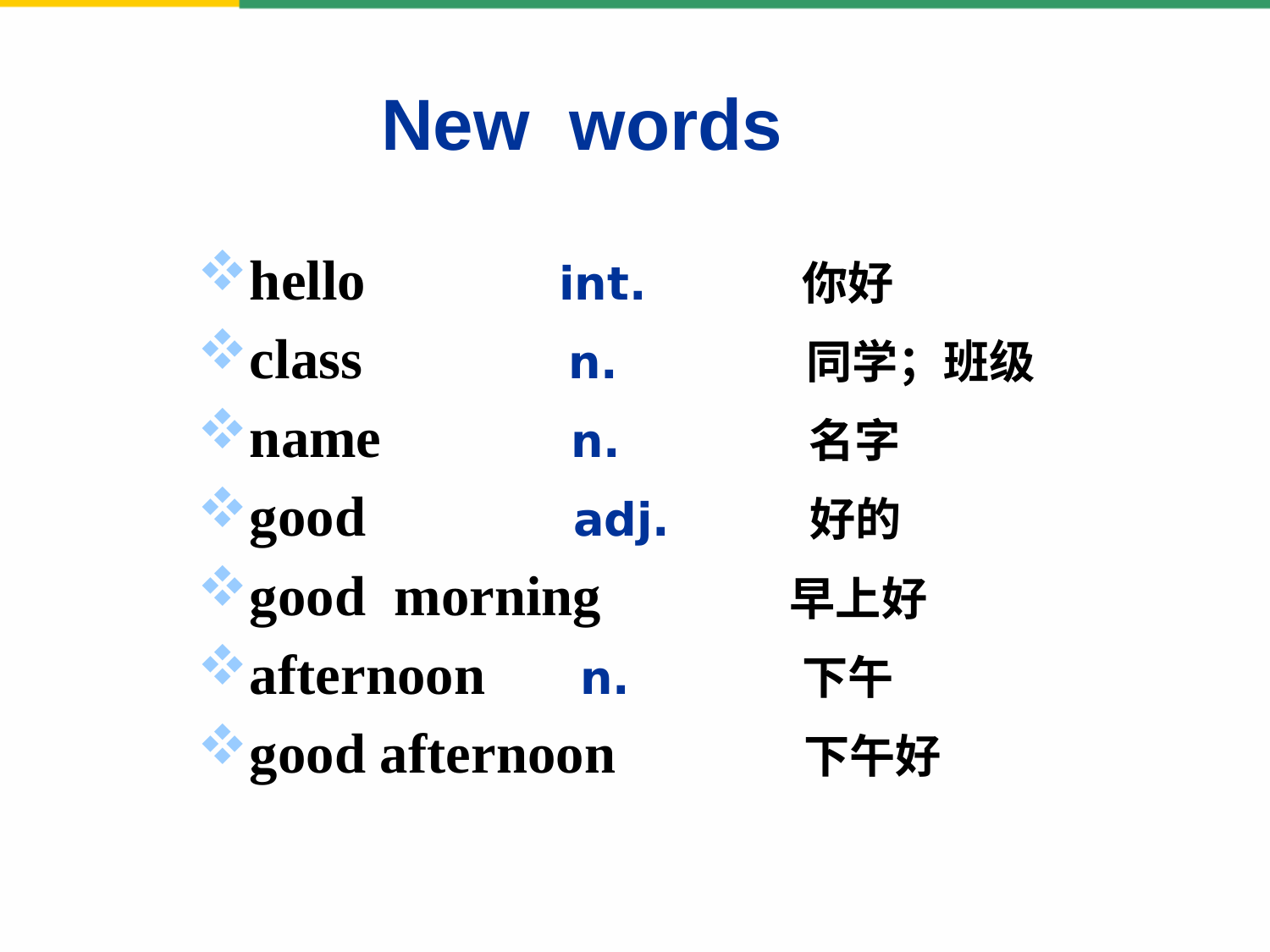

# New  words
hello            int.         你好
class             n.           同学；班级
name            n.           名字
good             adj.        好的
good  morning           早上好
afternoon      n.          下午
good afternoon           下午好